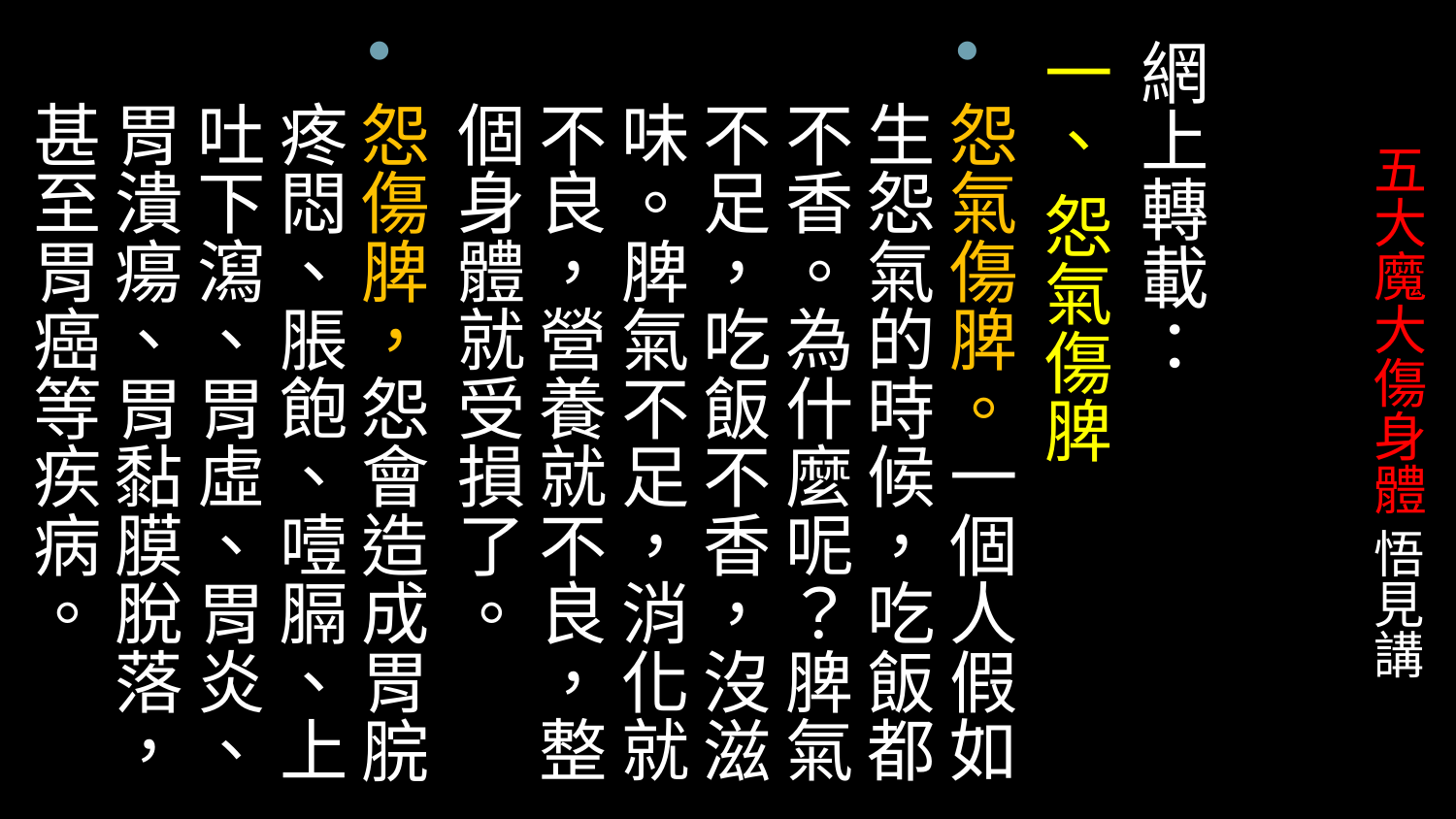

網上轉載：
一、 怨氣傷脾
怨氣傷脾。一個人假如生怨氣的時候，吃飯都不香。為什麼呢？脾氣不足，吃飯不香，沒滋味。脾氣不足，消化就不良，營養就不良，整個身體就受損了。
怨傷脾，怨會造成胃脘疼悶、脹飽、噎膈、上吐下瀉、胃虛、胃炎、胃潰瘍、胃黏膜脫落，甚至胃癌等疾病。
# 五大魔大傷身體 悟見講